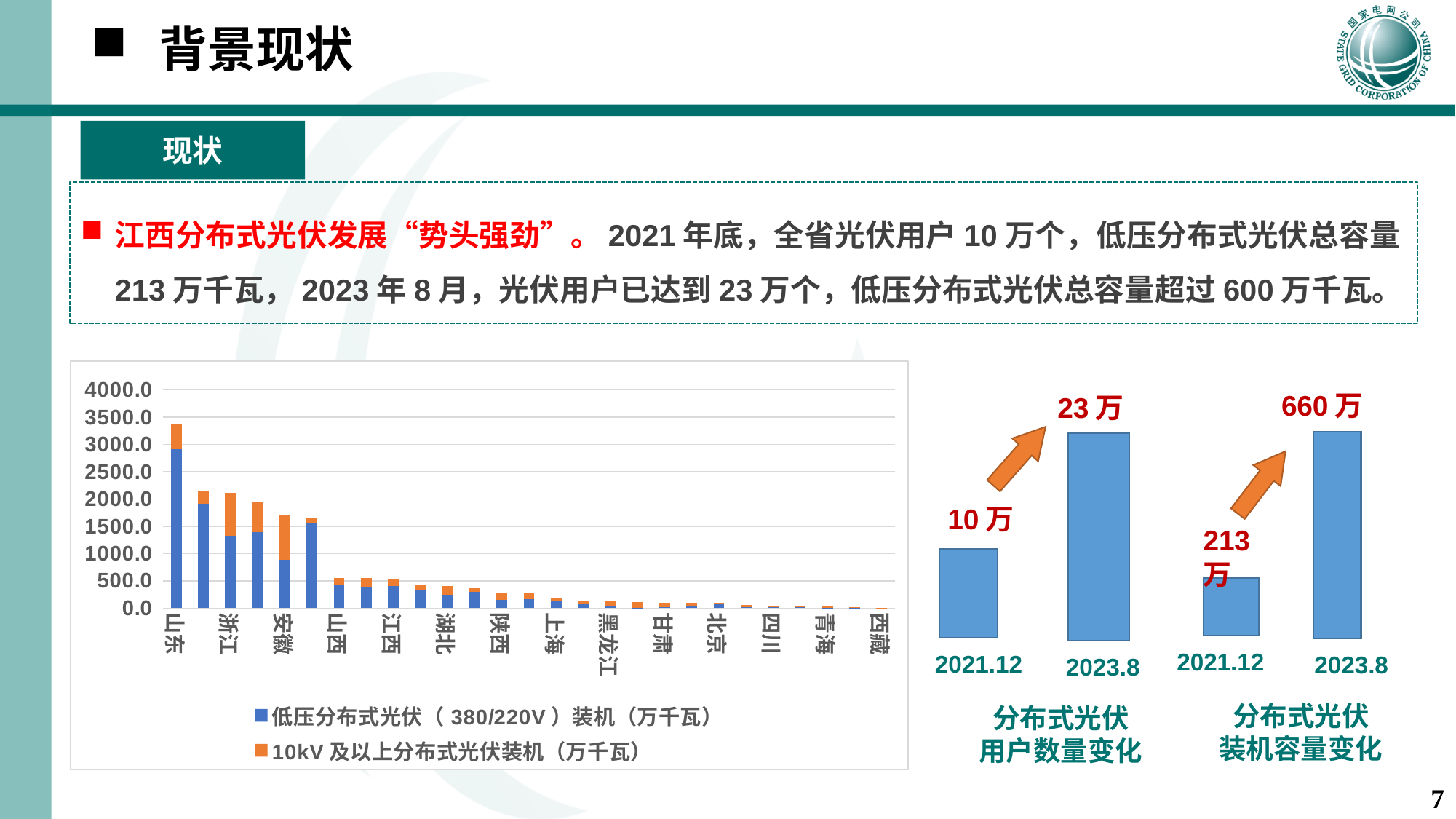

背景现状
现状
江西分布式光伏发展“势头强劲”。2021年底，全省光伏用户10万个，低压分布式光伏总容量213万千瓦，2023年8月，光伏用户已达到23万个，低压分布式光伏总容量超过600万千瓦。

### Chart

| Category | 低压分布式光伏（380/220V）装机（万千瓦） | 10kV及以上分布式光伏装机（万千瓦） |
|---|---|---|
| 山东 | 2914.2 | 473.3 |
| 河南 | 1915.6 | 222.8 |
| 浙江 | 1330.7 | 778.9 |
| 江苏 | 1390.8 | 561.0 |
| 安徽 | 889.6 | 816.3 |
| 冀南 | 1560.4 | 79.8 |
| 山西 | 419.3 | 134.5 |
| 福建 | 386.2 | 161.1 |
| 江西 | 401.0 | 143.0 |
| 湖南 | 319.3 | 91.5 |
| 湖北 | 247.4 | 159.9 |
| 冀北 | 298.5 | 70.5 |
| 陕西 | 147.7 | 126.3 |
| 辽宁 | 168.2 | 100.7 |
| 上海 | 135.0 | 59.3 |
| 天津 | 81.3 | 44.2 |
| 黑龙江 | 40.3 | 78.4 |
| 宁夏 | 8.5 | 97.5 |
| 甘肃 | 21.7 | 75.2 |
| 吉林 | 36.0 | 59.6 |
| 北京 | 84.1 | 9.9 |
| 蒙东 | 14.2 | 38.6 |
| 四川 | 20.5 | 22.1 |
| 重庆 | 16.0 | 14.2 |
| 青海 | 4.4 | 24.4 |
| 新疆 | 1.7 | 15.7 |
| 西藏 | 2.0 | 2.4 |
660万
23万

10万
213万

2021.12
2021.12
2023.8
2023.8
分布式光伏
装机容量变化
分布式光伏
用户数量变化
7